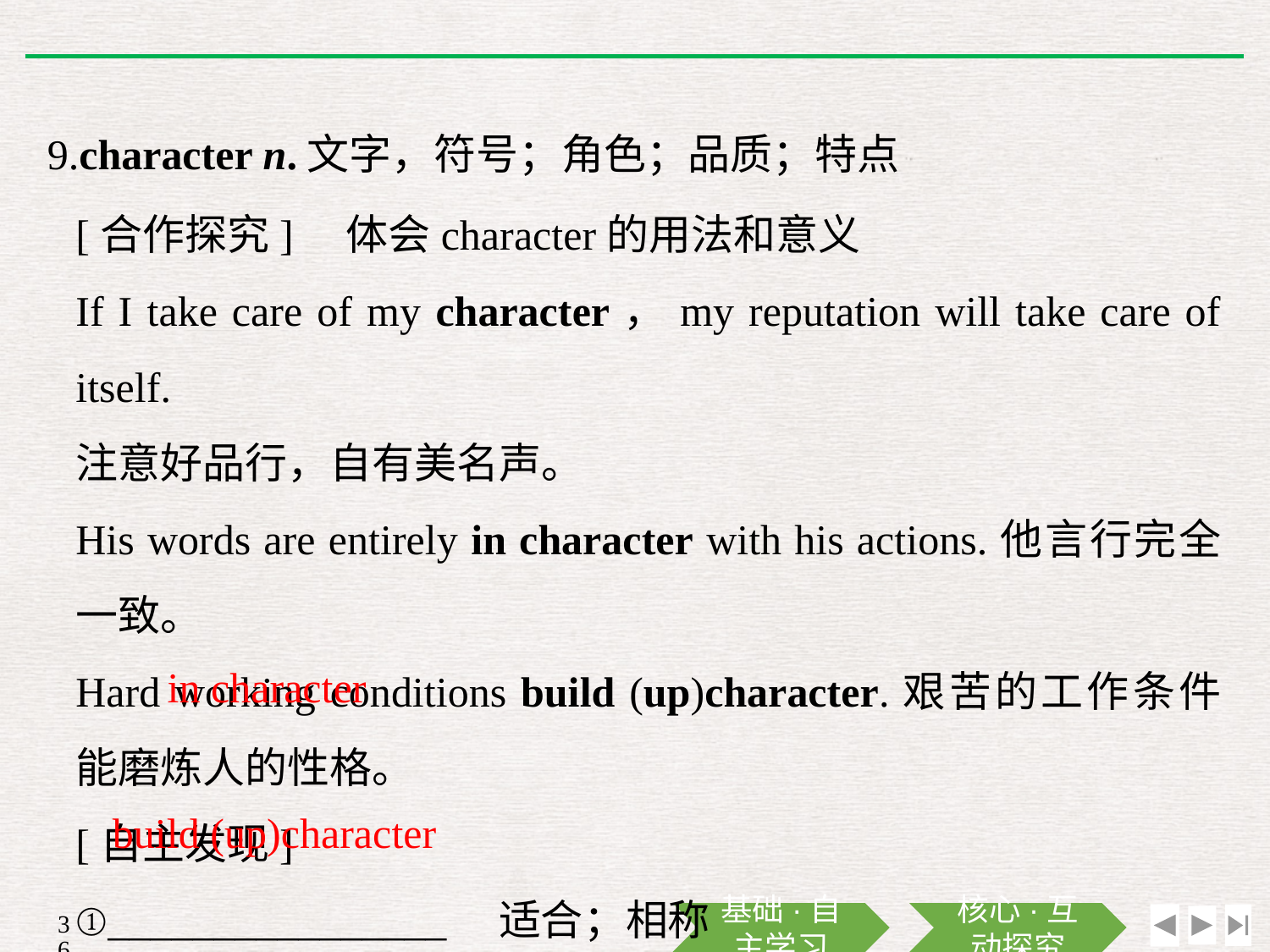

9.character n.文字，符号；角色；品质；特点
[合作探究]　体会character的用法和意义
If I take care of my character，my reputation will take care of itself.
注意好品行，自有美名声。
His words are entirely in character with his actions.他言行完全一致。
Hard working conditions build (up)character.艰苦的工作条件能磨炼人的性格。
[自主发现]
①________________　适合；相称
②out of character  不符合某人的性格；不适合，不相称
③________________  磨炼个性
in character
build (up)character